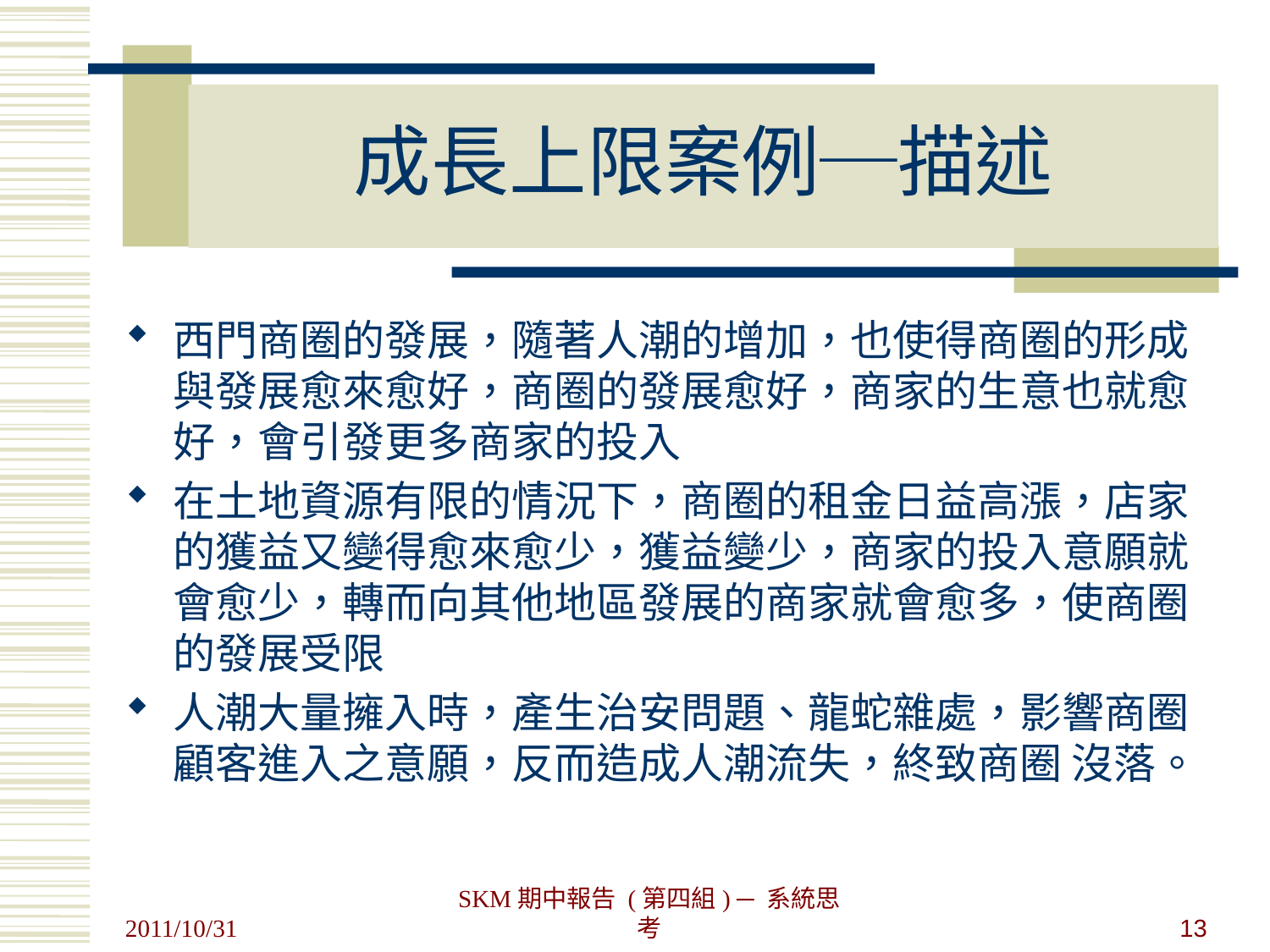

# 成長上限案例─描述
西門商圈的發展，隨著人潮的增加，也使得商圈的形成與發展愈來愈好，商圈的發展愈好，商家的生意也就愈好，會引發更多商家的投入
在土地資源有限的情況下，商圈的租金日益高漲，店家的獲益又變得愈來愈少，獲益變少，商家的投入意願就會愈少，轉而向其他地區發展的商家就會愈多，使商圈的發展受限
人潮大量擁入時，產生治安問題、龍蛇雜處，影響商圈顧客進入之意願，反而造成人潮流失，終致商圈 沒落。

2011/10/31
SKM期中報告 (第四組) ─ 系統思考
13